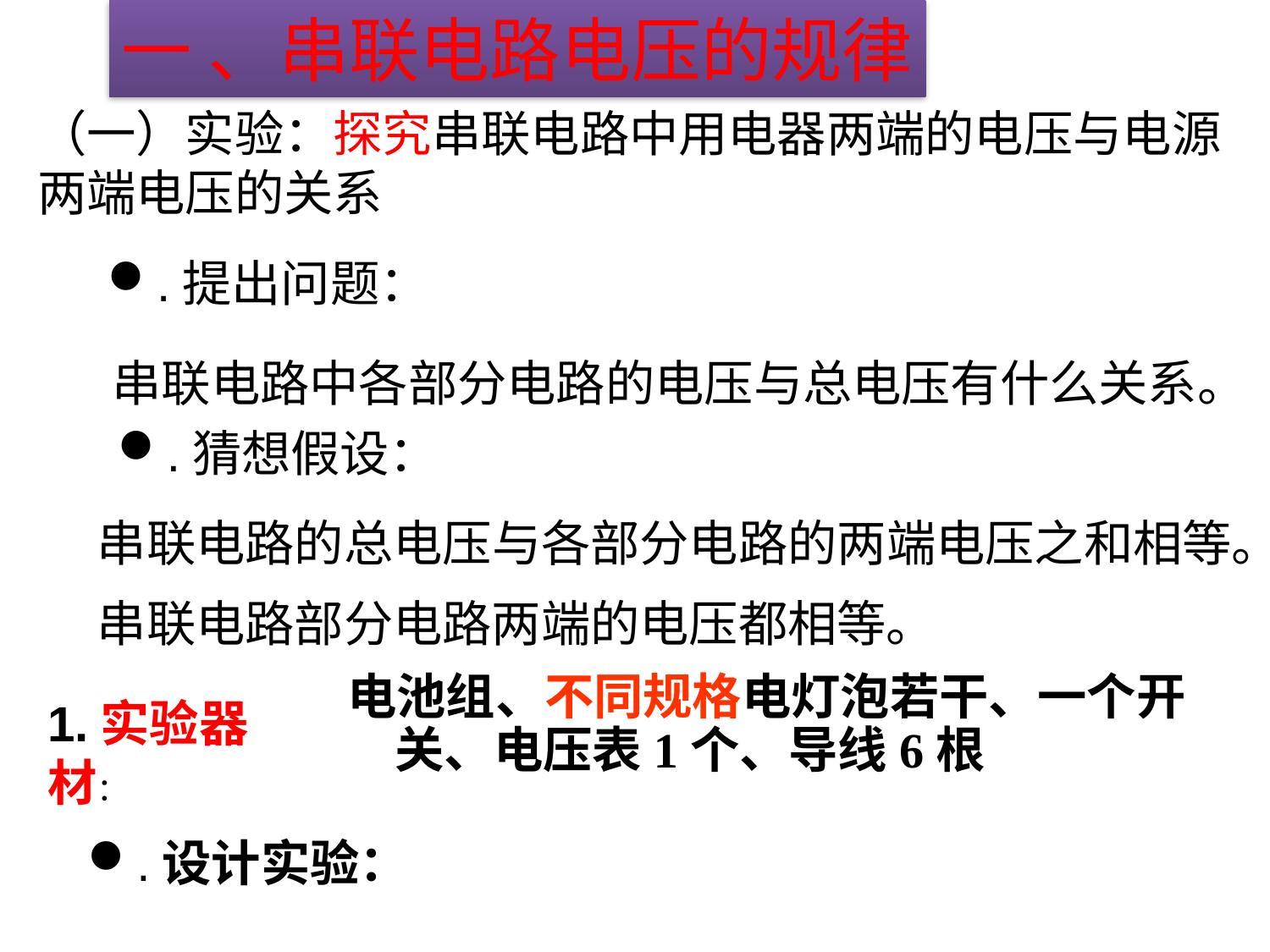

一 、串联电路电压的规律
（一）实验：探究串联电路中用电器两端的电压与电源两端电压的关系
.提出问题：
串联电路中各部分电路的电压与总电压有什么关系。
.猜想假设：
串联电路的总电压与各部分电路的两端电压之和相等。
串联电路部分电路两端的电压都相等。
电池组、不同规格电灯泡若干、一个开关、电压表1个、导线6根
1.实验器材：
.设计实验：